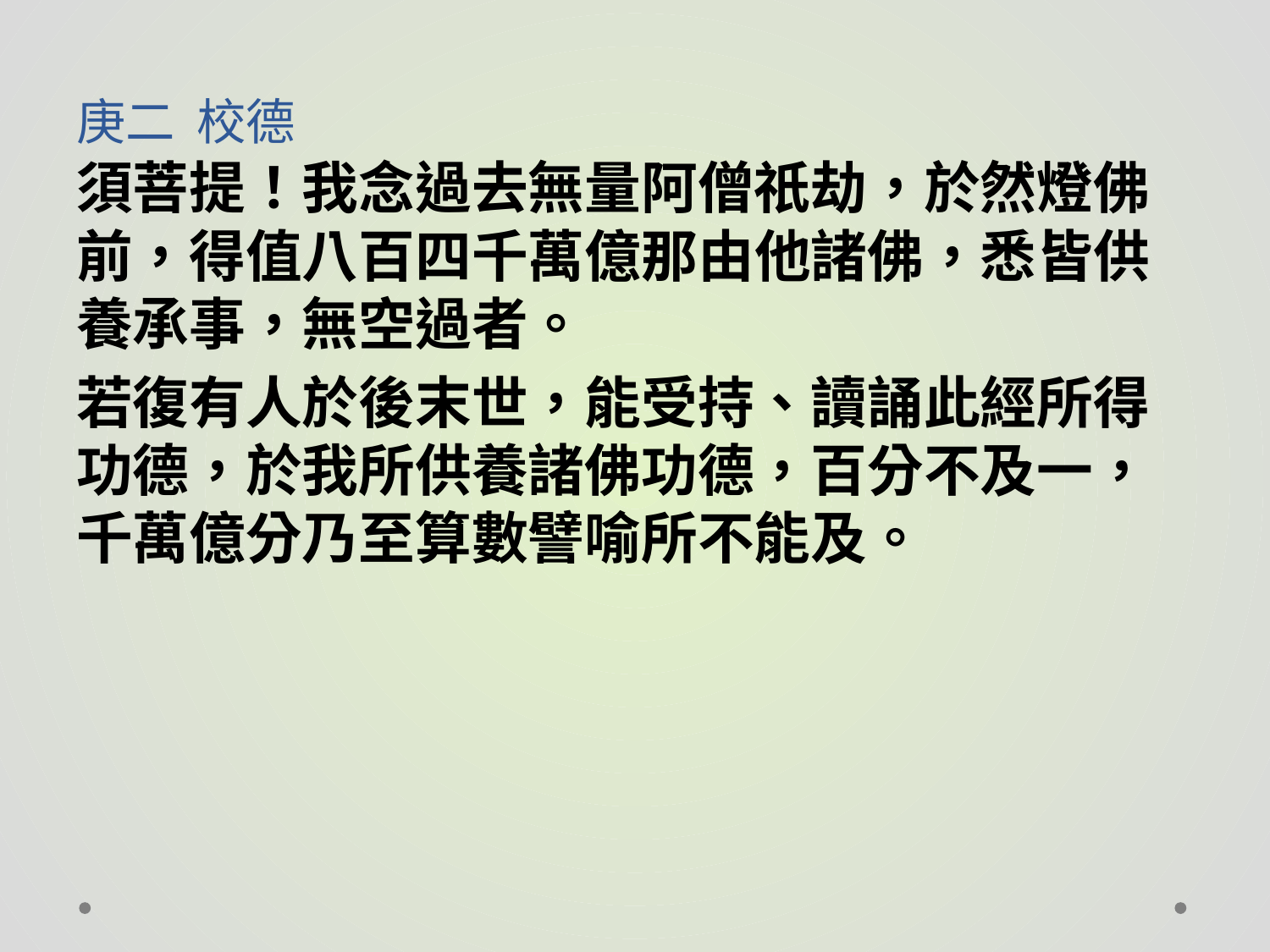

# 庚二  校德
須菩提！我念過去無量阿僧祇劫，於然燈佛前，得值八百四千萬億那由他諸佛，悉皆供養承事，無空過者。
若復有人於後末世，能受持、讀誦此經所得功德，於我所供養諸佛功德，百分不及一，千萬億分乃至算數譬喻所不能及。